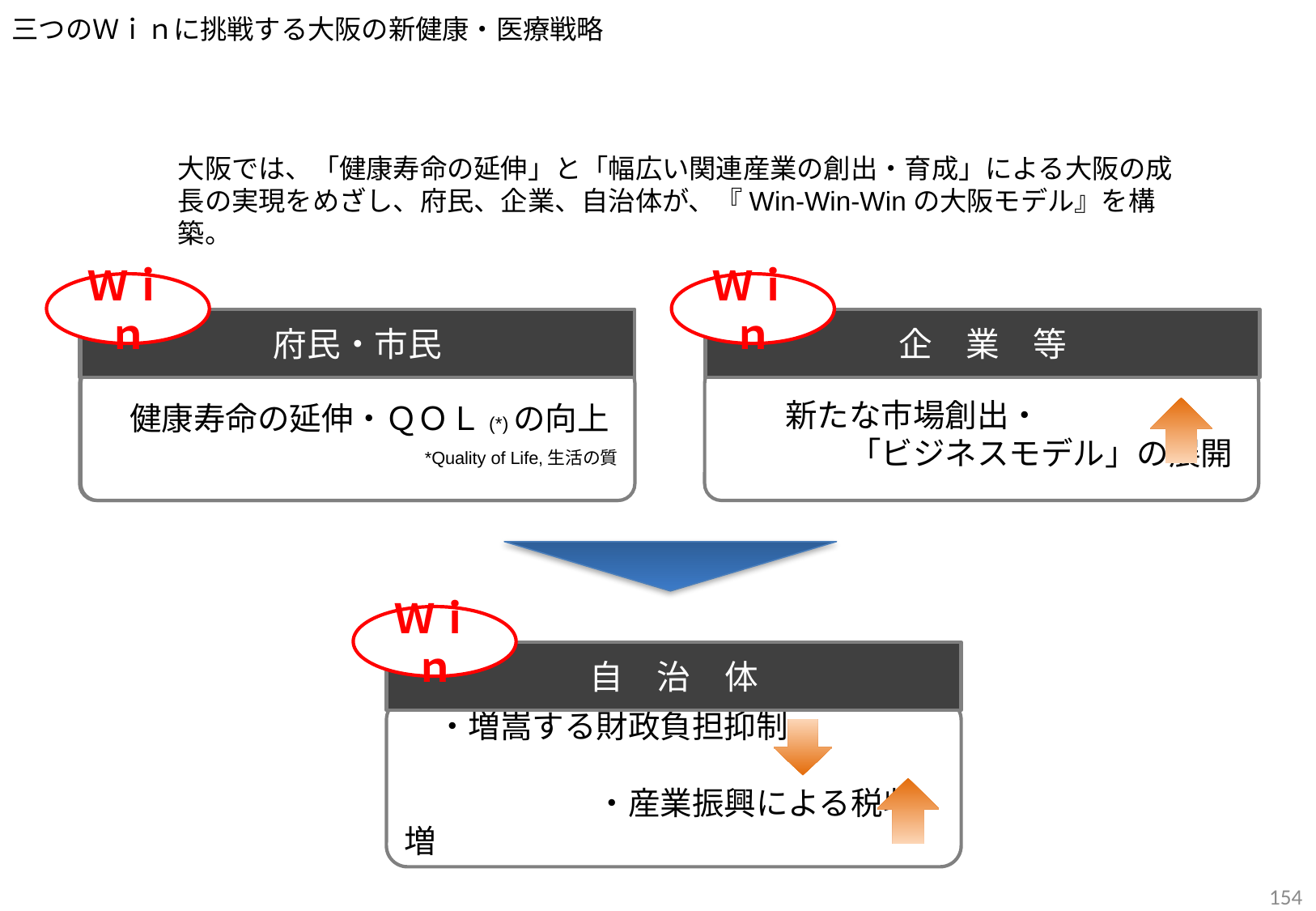

三つのＷｉｎに挑戦する大阪の新健康・医療戦略
大阪では、「健康寿命の延伸」と「幅広い関連産業の創出・育成」による大阪の成長の実現をめざし、府民、企業、自治体が、『Win-Win-Winの大阪モデル』を構築。
Ｗｉｎ
Ｗｉｎ
府民・市民
府民・市民
企　業　等
企　業　等
　健康寿命の延伸・ＱＯＬの向上
　健康寿命の延伸・ＱＯＬ(*)の向上
*Quality of Life,生活の質
　　新たな市場創出・
　　　　「ビジネスモデル」の展開

Ｗｉｎ
自　治　体
　・増嵩する財政負担抑制

　　　　　　・産業振興による税収増

154